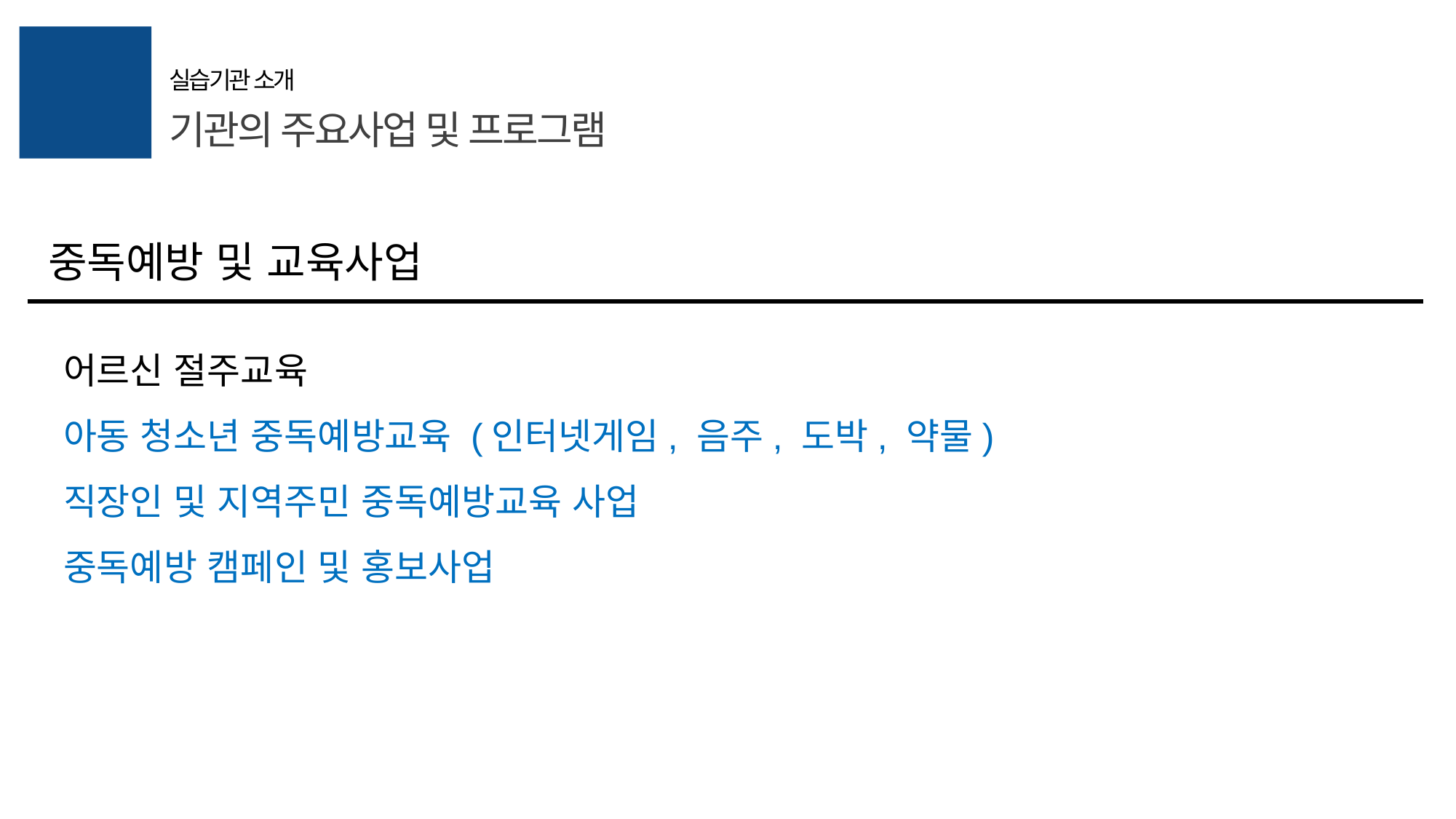

실습기관 소개
기관의 주요사업 및 프로그램
중독예방 및 교육사업
어르신 절주교육
아동 청소년 중독예방교육 (인터넷게임, 음주, 도박, 약물)
직장인 및 지역주민 중독예방교육 사업
중독예방 캠페인 및 홍보사업
심리학적
요인